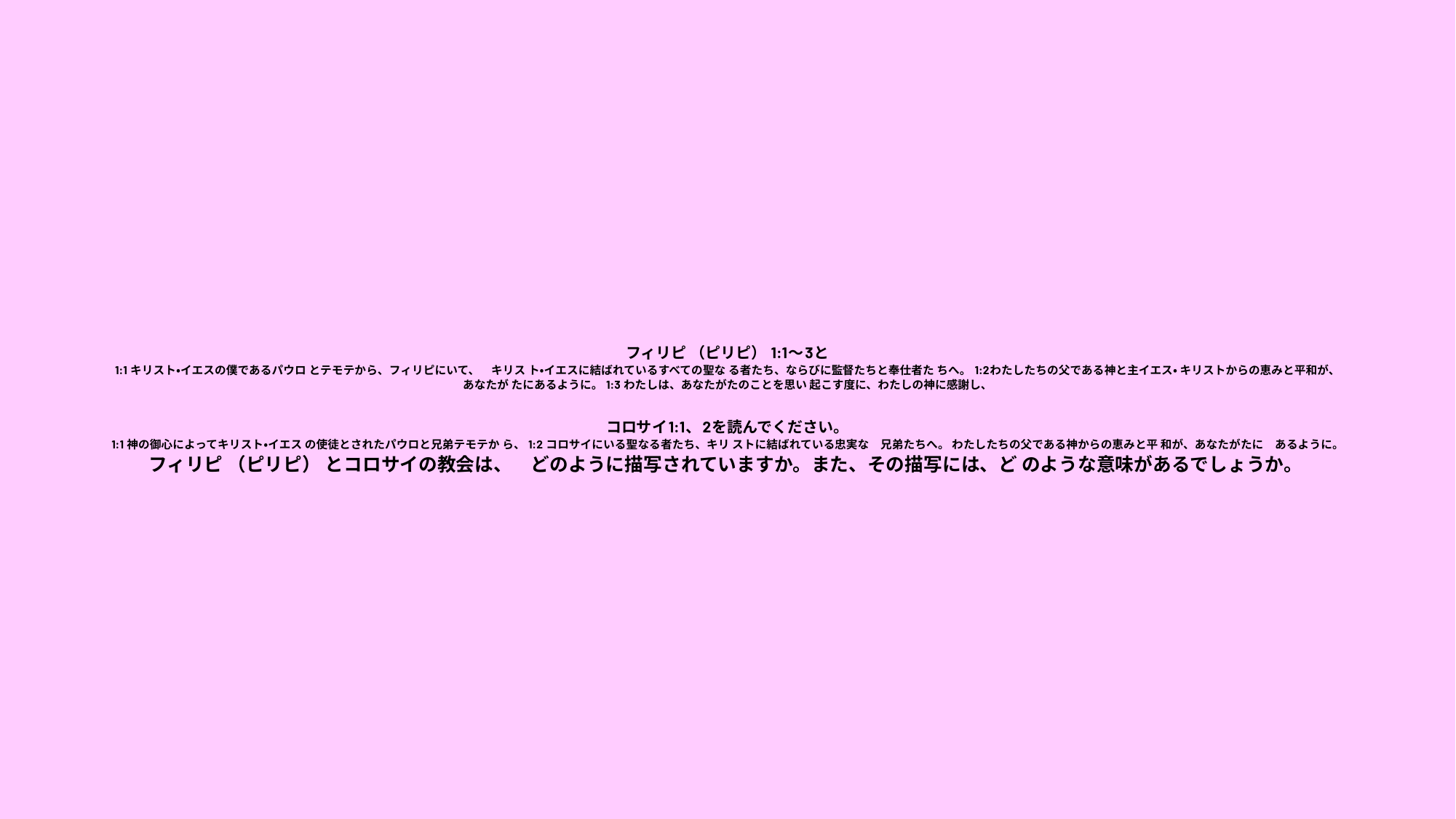

# フィリピ （ピリピ） 1:1～3と 1:1 キリスト・イエスの僕であるパウロ とテモテから、フィリピにいて、　キリス ト・イエスに結ばれているすべての聖な る者たち、ならびに監督たちと奉仕者た ちへ。 1:2わたしたちの父である神と主イエス・ キリストからの恵みと平和が、あなたが たにあるように。 1:3 わたしは、あなたがたのことを思い 起こす度に、わたしの神に感謝し、 コロサイ1:1、2を読んでください。 1:1 神の御心によってキリスト・イエス の使徒とされたパウロと兄弟テモテか ら、 1:2 コロサイにいる聖なる者たち、キリ ストに結ばれている忠実な　兄弟たちへ。 わたしたちの父である神からの恵みと平 和が、あなたがたに　あるように。 フィリピ （ピリピ） とコロサイの教会は、　どのように描写されていますか。また、その描写には、ど のような意味があるでしょうか。